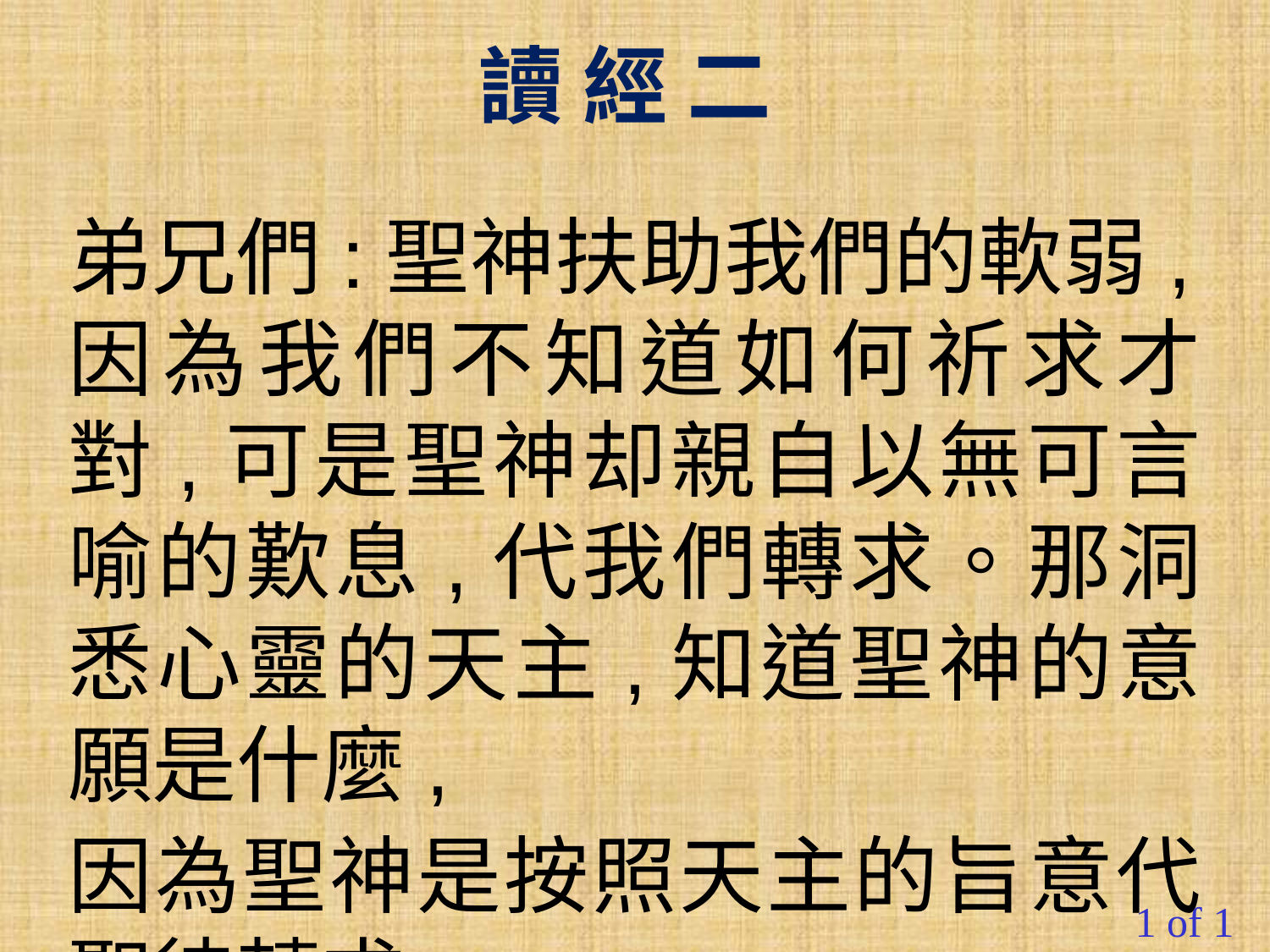

讀 經 二

弟兄們:聖神扶助我們的軟弱,因為我們不知道如何祈求才對,可是聖神却親自以無可言喻的歎息,代我們轉求。那洞悉心靈的天主,知道聖神的意願是什麼,
因為聖神是按照天主的旨意代聖徒轉求。
1 of 1